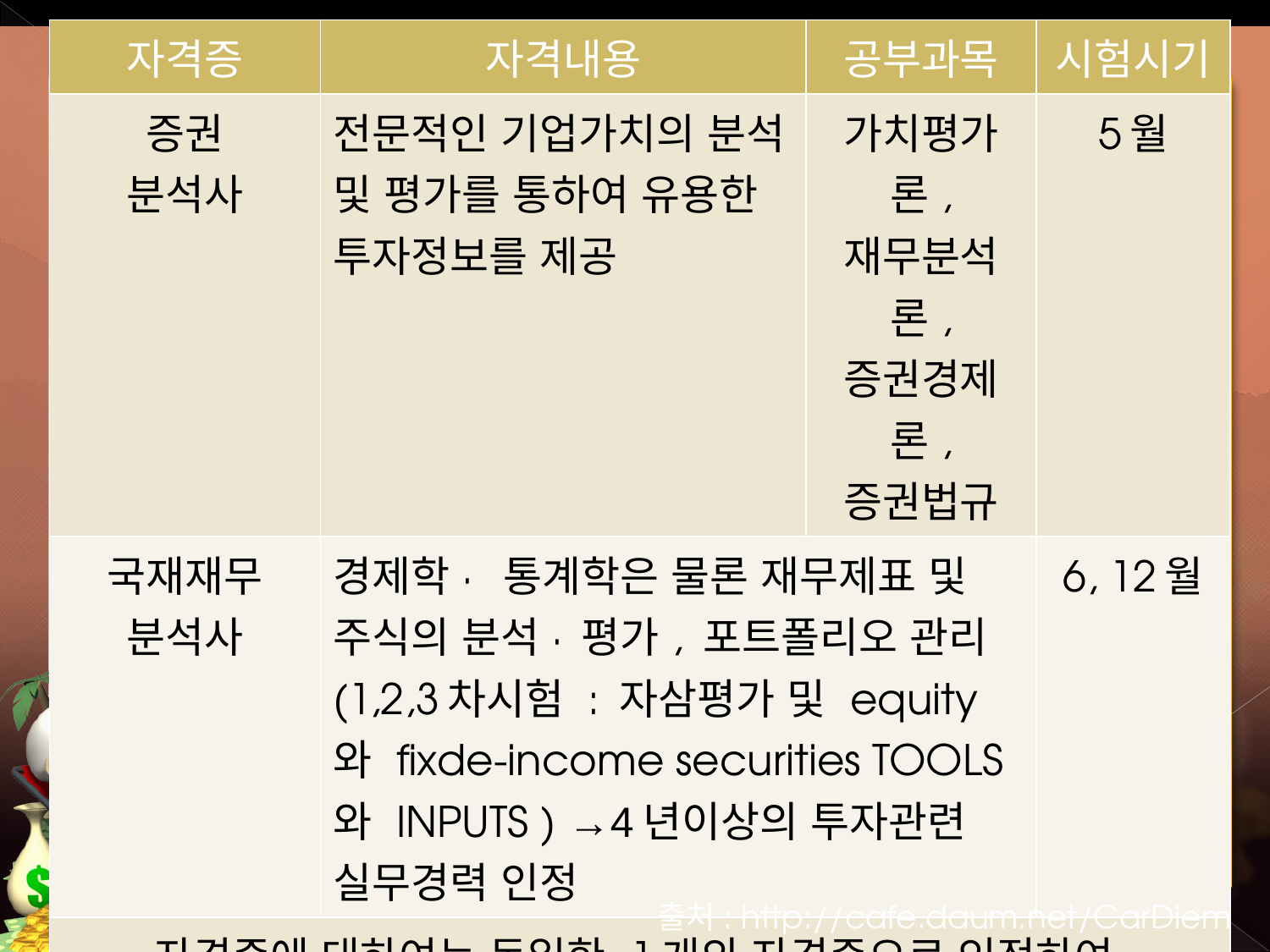

| 자격증 | 자격내용 | 공부과목 | 시험시기 |
| --- | --- | --- | --- |
| 증권 분석사 | 전문적인 기업가치의 분석 및 평가를 통하여 유용한 투자정보를 제공 | 가치평가론, 재무분석론, 증권경제론, 증권법규 | 5월 |
| 국재재무 분석사 | 경제학· 통계학은 물론 재무제표 및 주식의 분석· 평가, 포트폴리오 관리 (1,2,3차시험 : 자삼평가 및 equity와 fixde-income securities TOOLS와 INPUTS ) →4년이상의 투자관련 실무경력 인정 |  | 6, 12월 |
| 자격증에 대하여는 동일한 1개의 자격증으로 인정하여 복수취득 시에도 마일리지는 1회만 부여하며 복수 취득한 경우 본인에게 가장 유리한 마일리지를 우선 반영하고, 나머지 자격증 마일리지의 20%를 추가 반영함 |  |  |  |
출처: http://cafe.daum.net/CarDiem